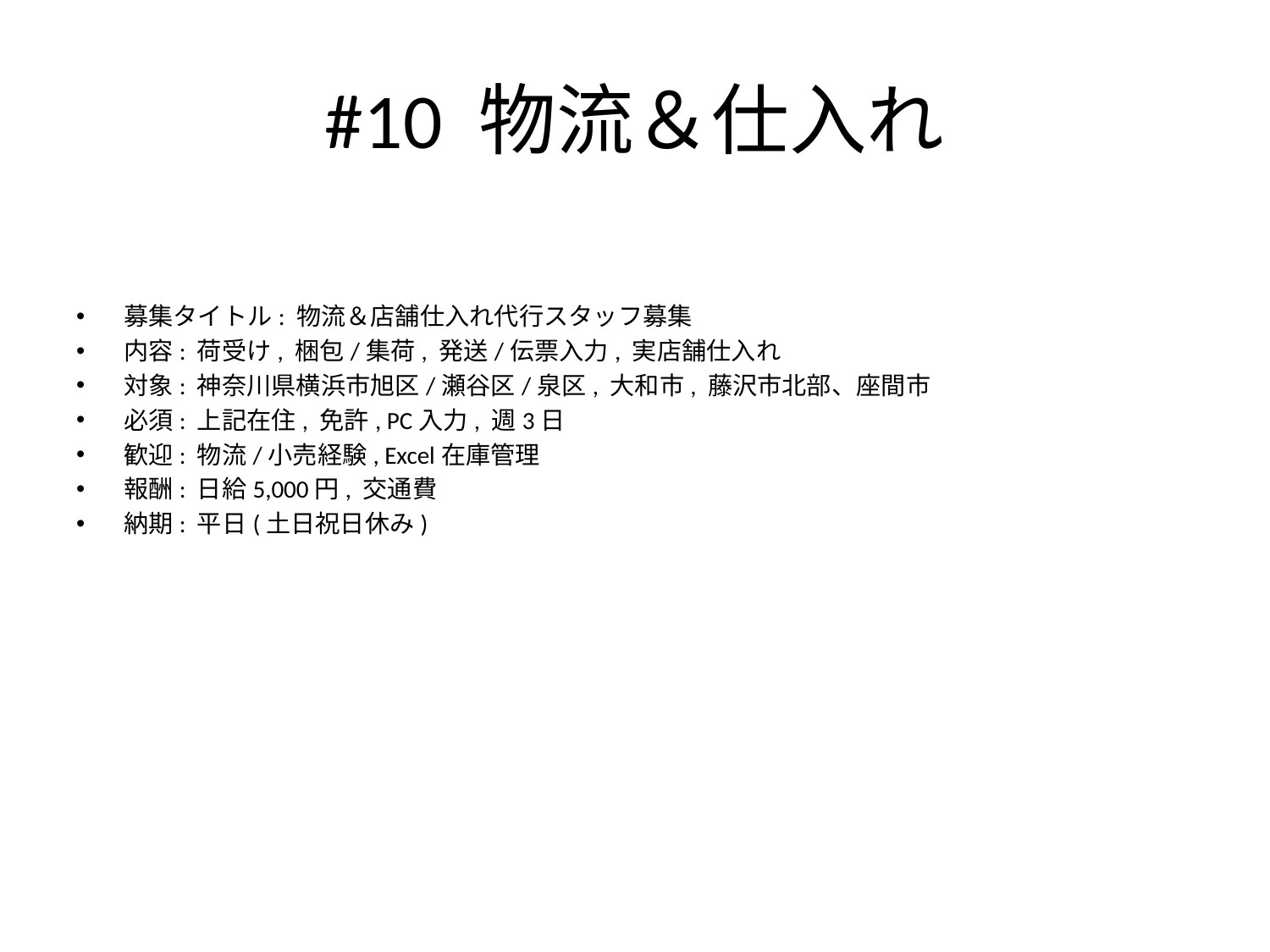

# #10 物流＆仕入れ

募集タイトル: 物流＆店舗仕入れ代行スタッフ募集
内容: 荷受け, 梱包/集荷, 発送/伝票入力, 実店舗仕入れ
対象: 神奈川県横浜市旭区/瀬谷区/泉区, 大和市, 藤沢市北部、座間市
必須: 上記在住, 免許, PC入力, 週3日
歓迎: 物流/小売経験, Excel在庫管理
報酬: 日給5,000円, 交通費
納期: 平日(土日祝日休み)